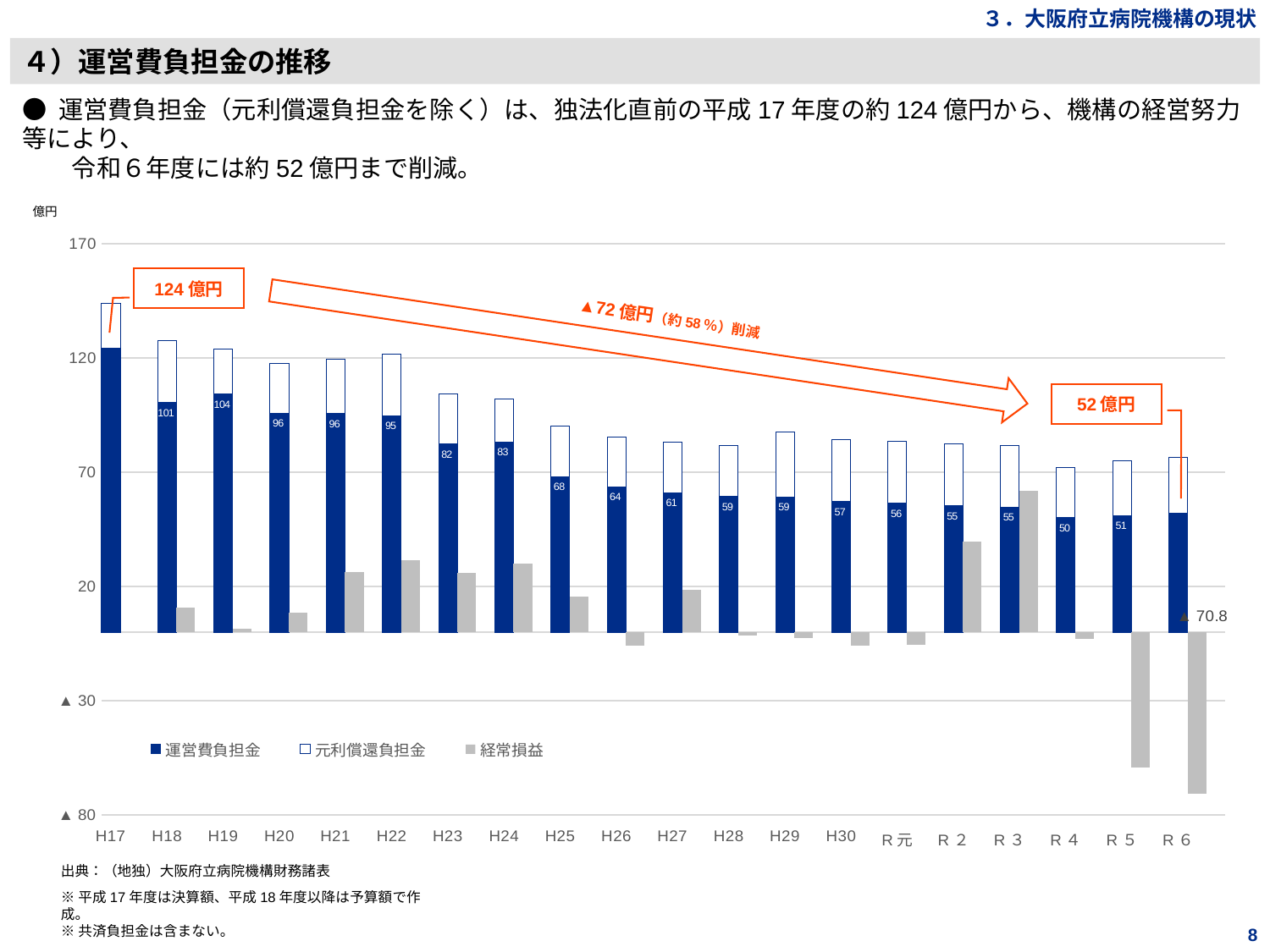

３．大阪府立病院機構の現状
４）運営費負担金の推移
● 運営費負担金（元利償還負担金を除く）は、独法化直前の平成17年度の約124億円から、機構の経営努力等により、
　　令和６年度には約52億円まで削減。
億円

### Chart

| Category | 運営費負担金 | 元利償還負担金 | 経常損益 |
|---|---|---|---|
| H17 | 124.3 | 19.6 | None |
|  | None | None | None |
|  | None | None | None |
| H18 | 100.5 | 27.1 | None |
|  | None | None | 10.69525043 |
|  | None | None | None |
| H19 | 104.2 | 19.6 | None |
|  | None | None | 1.40060114 |
|  | None | None | None |
| H20 | 95.8 | 21.8 | None |
|  | None | None | 8.6199286 |
|  | None | None | None |
| H21 | 95.7 | 23.8 | None |
|  | None | None | 26.19779885 |
|  | None | None | None |
| H22 | 94.8 | 26.9 | None |
|  | None | None | 31.35355102 |
|  | None | None | None |
| H23 | 82.3 | 21.9 | None |
|  | None | None | 26.0232172 |
|  | None | None | None |
| H24 | 83.3 | 18.6 | None |
|  | None | None | 30.1917613 |
|  | None | None | None |
| H25 | 68.0 | 22.2 | None |
|  | None | None | 15.69419413 |
|  | None | None | None |
| H26 | 63.6 | 21.9 | None |
|  | None | None | -6.02097488 |
|  | None | None | None |
| H27 | 61.1 | 21.9 | None |
|  | None | None | 18.47947296 |
|  | None | None | None |
| H28 | 59.4 | 22.3 | None |
|  | None | None | -1.49564326 |
|  | None | None | None |
| H29 | 59.1 | 28.7 | None |
|  | None | None | -2.5652726 |
|  | None | None | None |
| H30 | 57.2 | 27.0 | None |
|  | None | None | -5.79935167 |
|  | None | None | None |
| R元 | 56.4 | 27.1 | None |
|  | None | None | -5.40037313 |
|  | None | None | None |
| R２ | 55.3 | 27.0 | None |
|  | None | None | 39.72101076 |
|  | None | None | None |
| R３ | 54.8 | 27.0 | None |
|  | None | None | 61.86635472 |
|  | None | None | None |
| R４ | 50.1 | 22.1 | None |
|  | None | None | -3.08971771 |
|  | None | None | None |
| R５ | 51.1 | 24.1 | None |
|  | None | None | -59.32281225 |
|  | None | None | None |
| R６ | 52.1 | 24.3 | None |
124億円
▲72億円（約58％）削減

52億円
出典：（地独）大阪府立病院機構財務諸表
※平成17年度は決算額、平成18年度以降は予算額で作成。
※共済負担金は含まない。
8